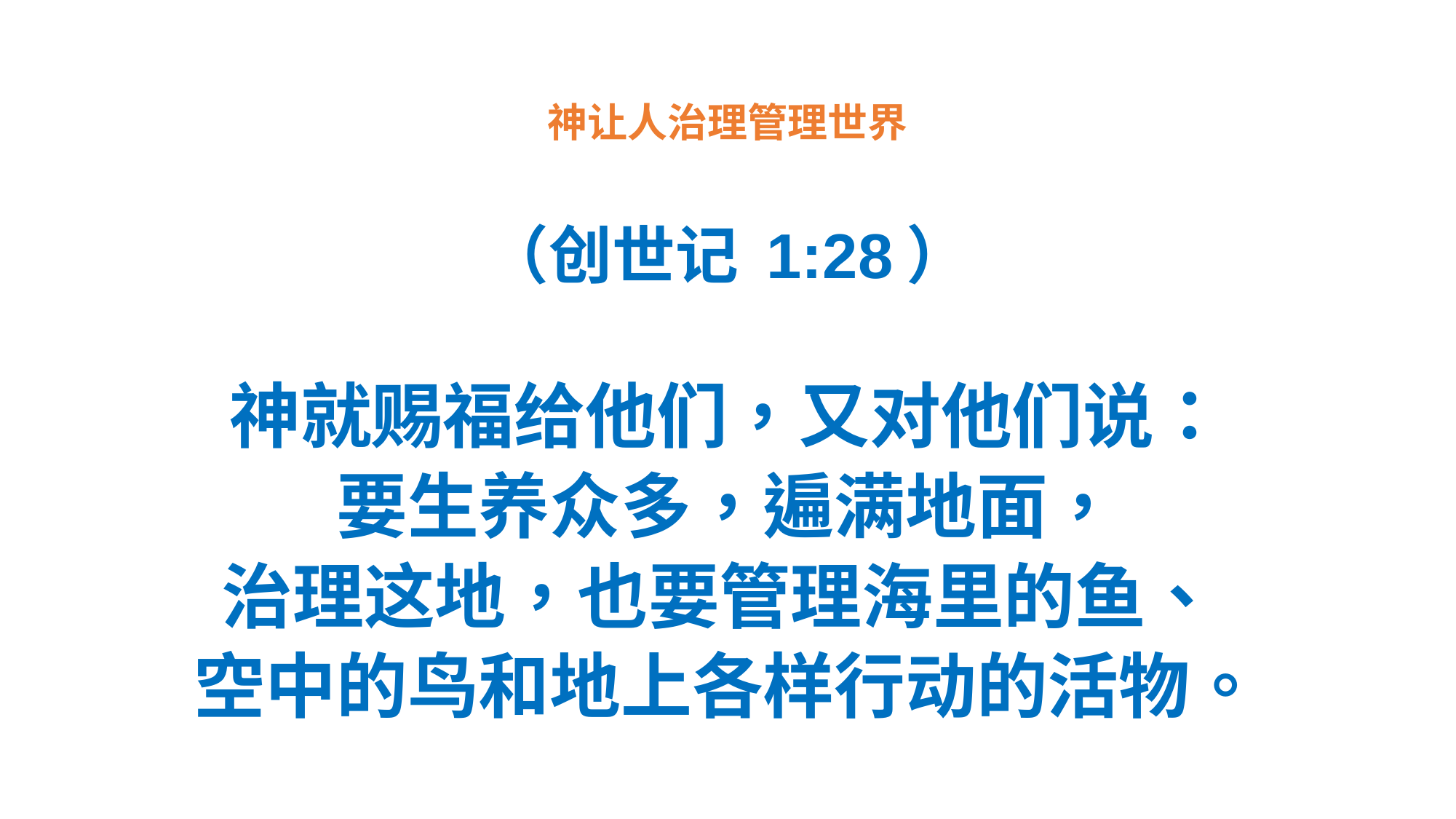

# 神让人治理管理世界
（创世记 1:28）

神就赐福给他们，又对他们说：
要生养众多，遍满地面，
治理这地，也要管理海里的鱼、
空中的鸟和地上各样行动的活物。